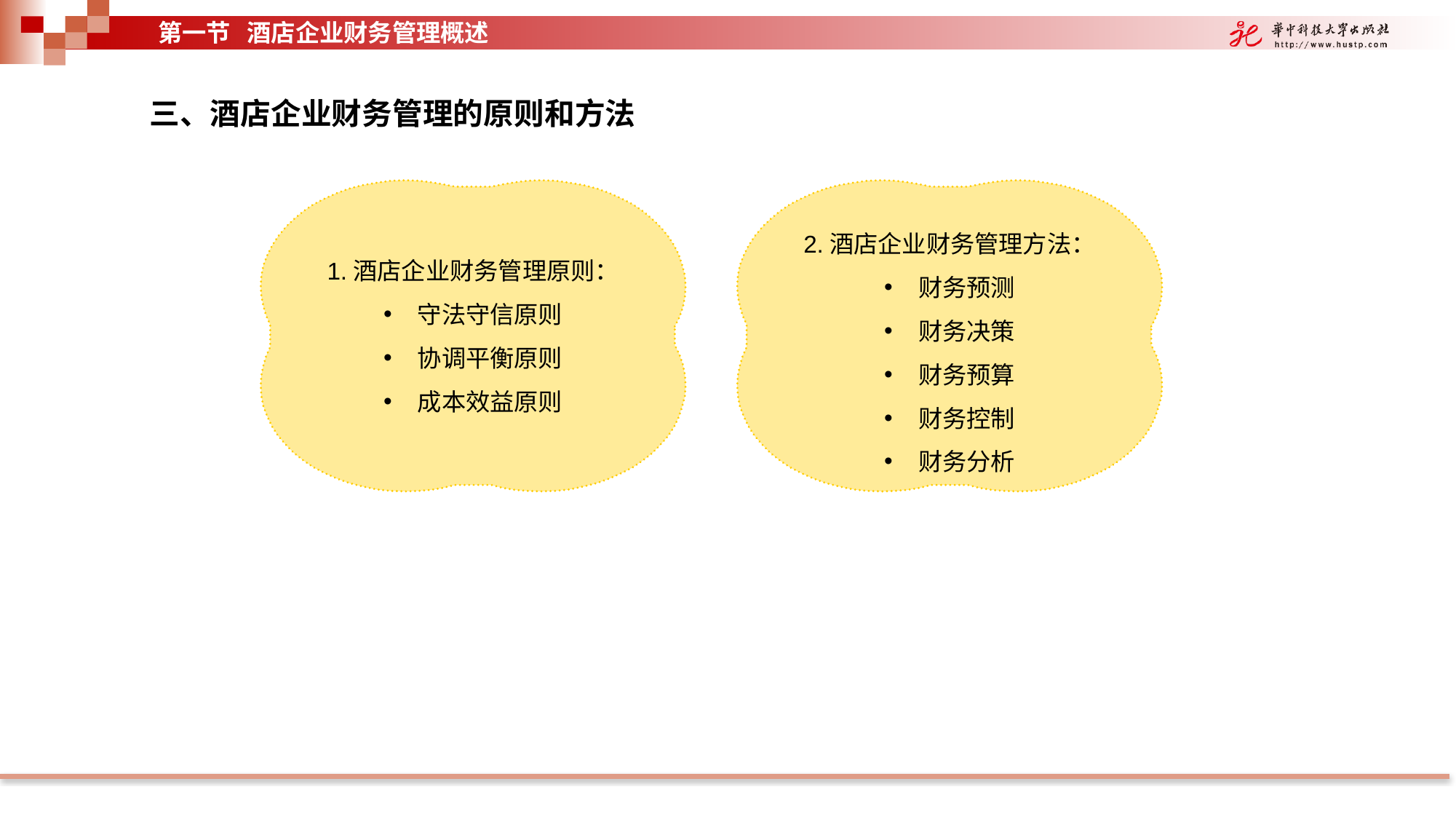

第一节   酒店企业财务管理概述
三、酒店企业财务管理的原则和方法

1.酒店企业财务管理原则：
守法守信原则
协调平衡原则
成本效益原则

2.酒店企业财务管理方法：
财务预测
财务决策
财务预算
财务控制
财务分析